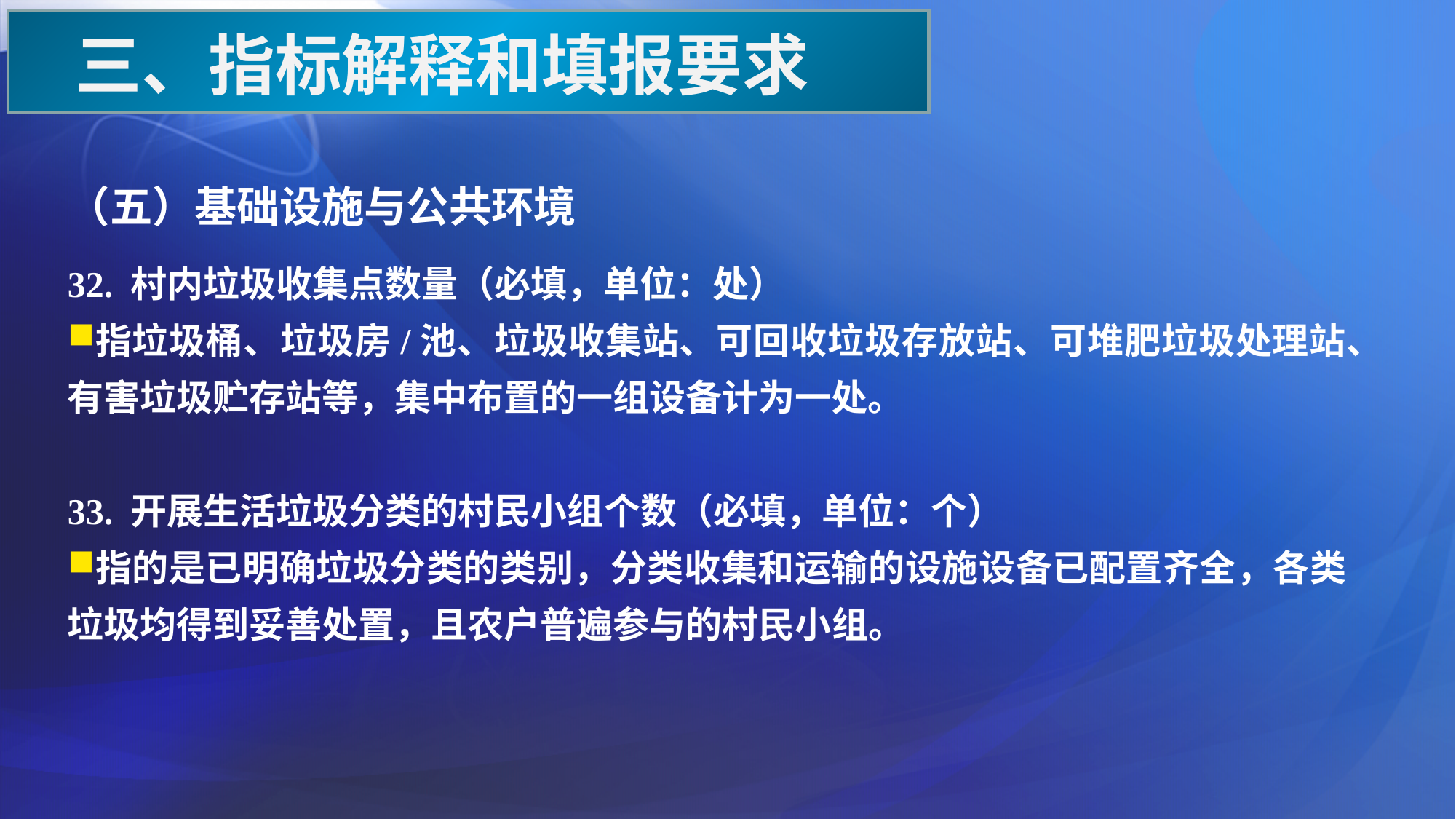

三、指标解释和填报要求
（五）基础设施与公共环境

32. 村内垃圾收集点数量（必填，单位：处）
指垃圾桶、垃圾房/池、垃圾收集站、可回收垃圾存放站、可堆肥垃圾处理站、有害垃圾贮存站等，集中布置的一组设备计为一处。

33. 开展生活垃圾分类的村民小组个数（必填，单位：个）
指的是已明确垃圾分类的类别，分类收集和运输的设施设备已配置齐全，各类垃圾均得到妥善处置，且农户普遍参与的村民小组。